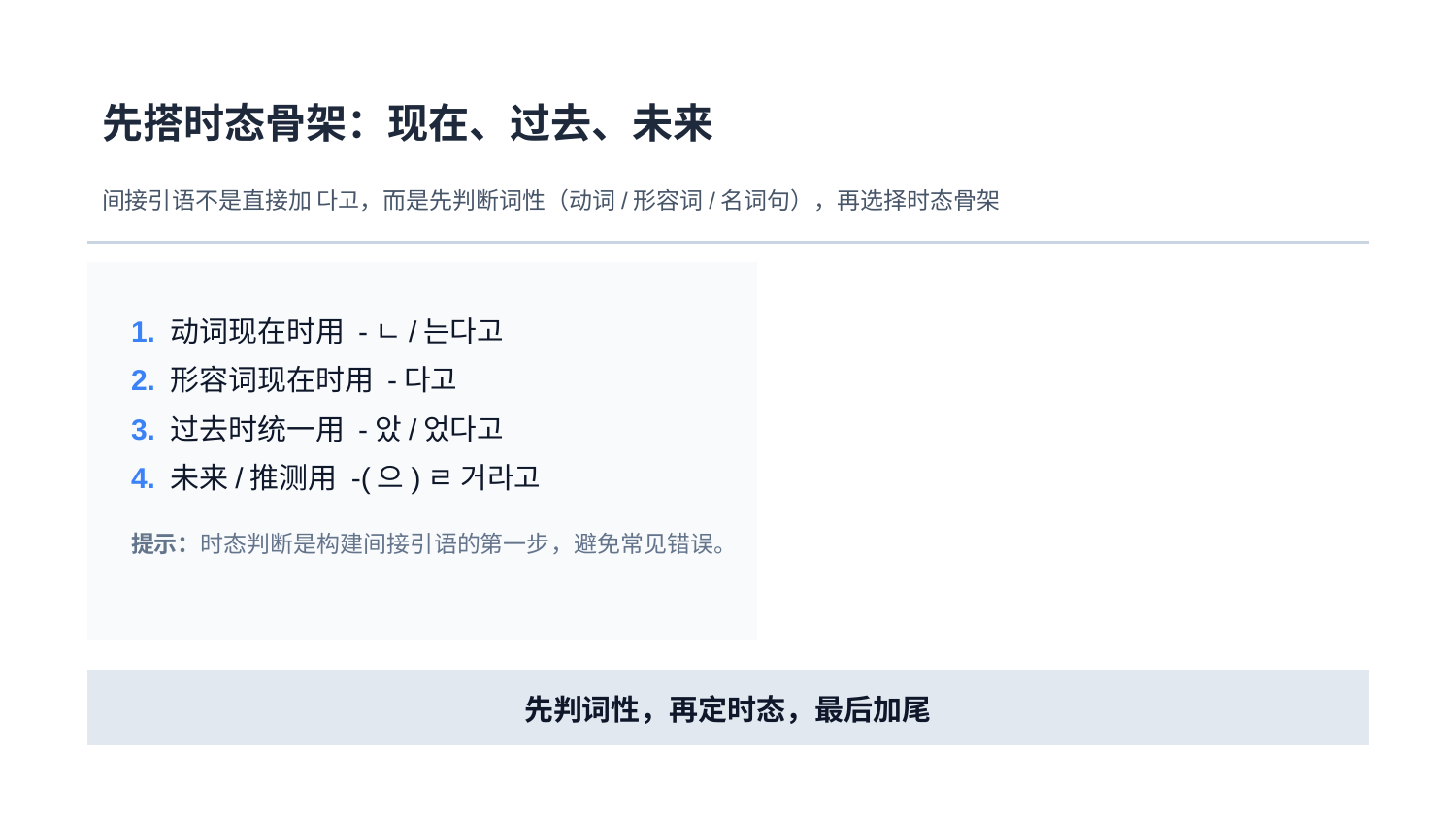

先搭时态骨架：现在、过去、未来
间接引语不是直接加 다고，而是先判断词性（动词/形容词/名词句），再选择时态骨架

1. 动词现在时用 -ㄴ/는다고
2. 形容词现在时用 -다고
3. 过去时统一用 -았/었다고
4. 未来/推测用 -(으)ㄹ 거라고
提示：时态判断是构建间接引语的第一步，避免常见错误。

先判词性，再定时态，最后加尾